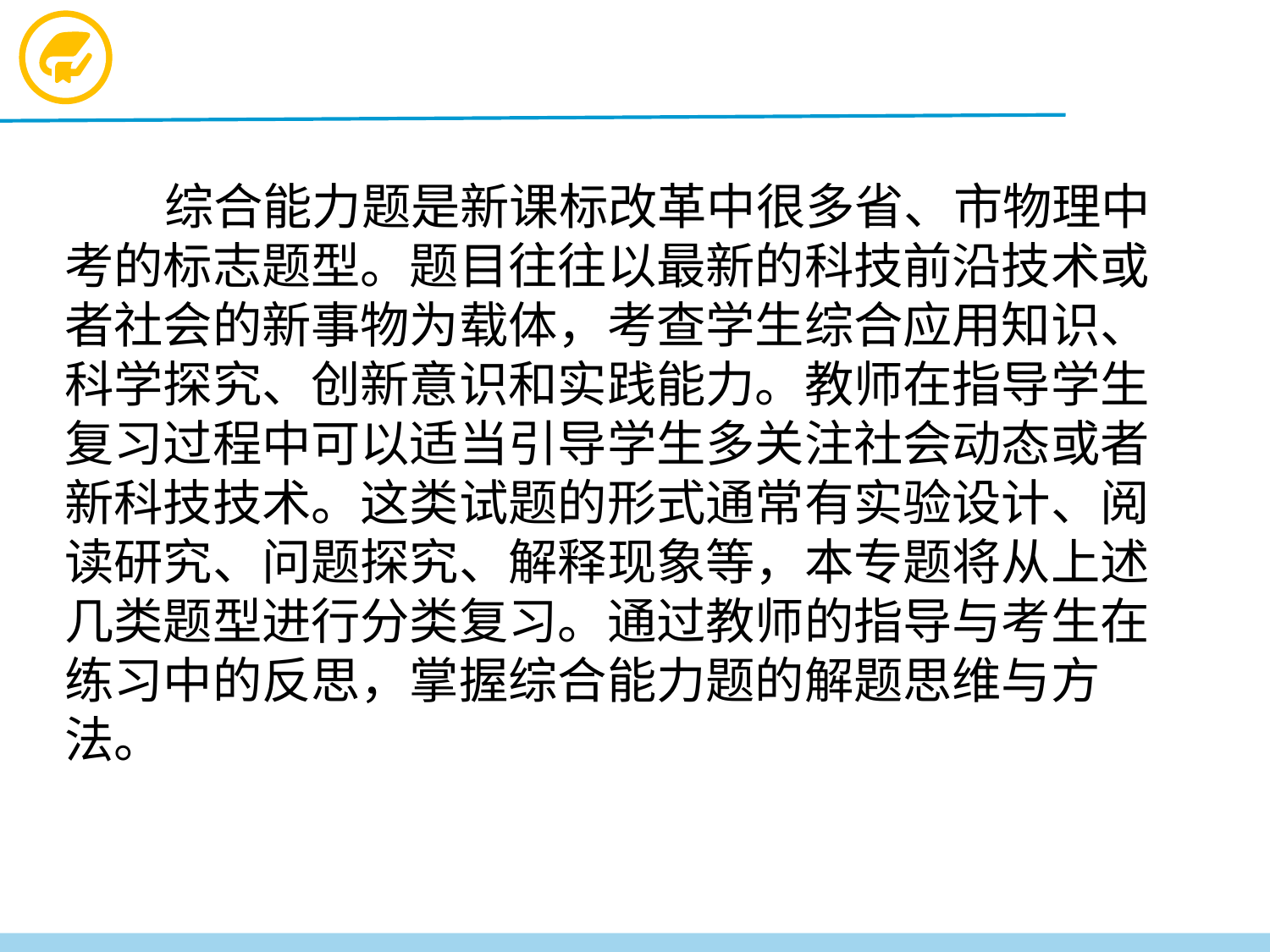

综合能力题是新课标改革中很多省、市物理中考的标志题型。题目往往以最新的科技前沿技术或者社会的新事物为载体，考查学生综合应用知识、科学探究、创新意识和实践能力。教师在指导学生复习过程中可以适当引导学生多关注社会动态或者新科技技术。这类试题的形式通常有实验设计、阅读研究、问题探究、解释现象等，本专题将从上述几类题型进行分类复习。通过教师的指导与考生在练习中的反思，掌握综合能力题的解题思维与方法。